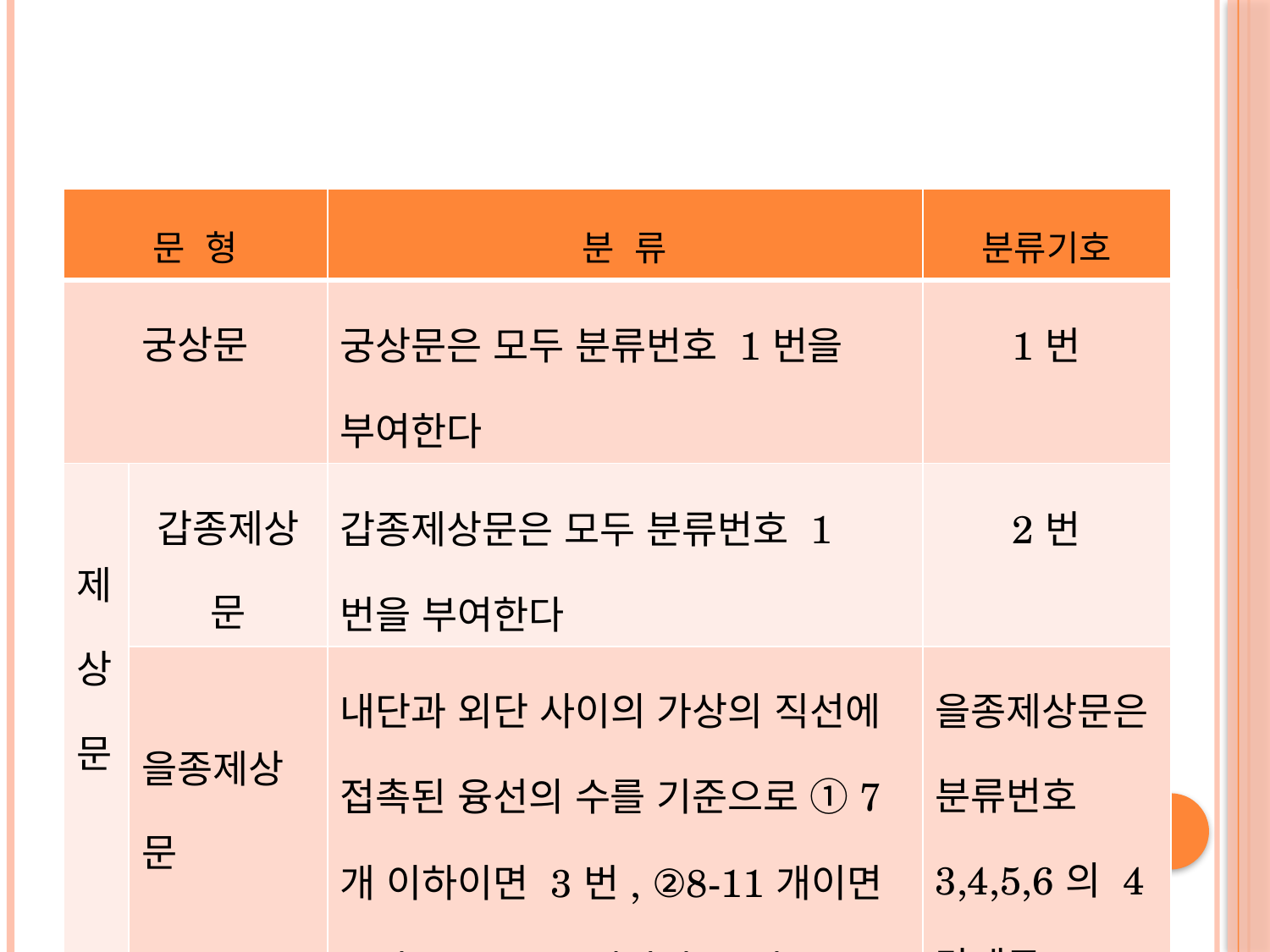

#
| 문 형 |  | 분 류 | 분류기호 |
| --- | --- | --- | --- |
| 궁상문 |  | 궁상문은 모두 분류번호 1번을 부여한다 | 1번 |
| 제 상 문 | 갑종제상문 | 갑종제상문은 모두 분류번호 1번을 부여한다 | 2번 |
|  | 을종제상문 | 내단과 외단 사이의 가상의 직선에 접촉된 융선의 수를 기준으로 ①7개 이하이면 3번, ②8-11개이면 4번, ③12-14개이면 5번, ④ 15개 이상이면 6번을 부여한다 | 을종제상문은 분류번호 3,4,5,6의 4단계로 분류함 |